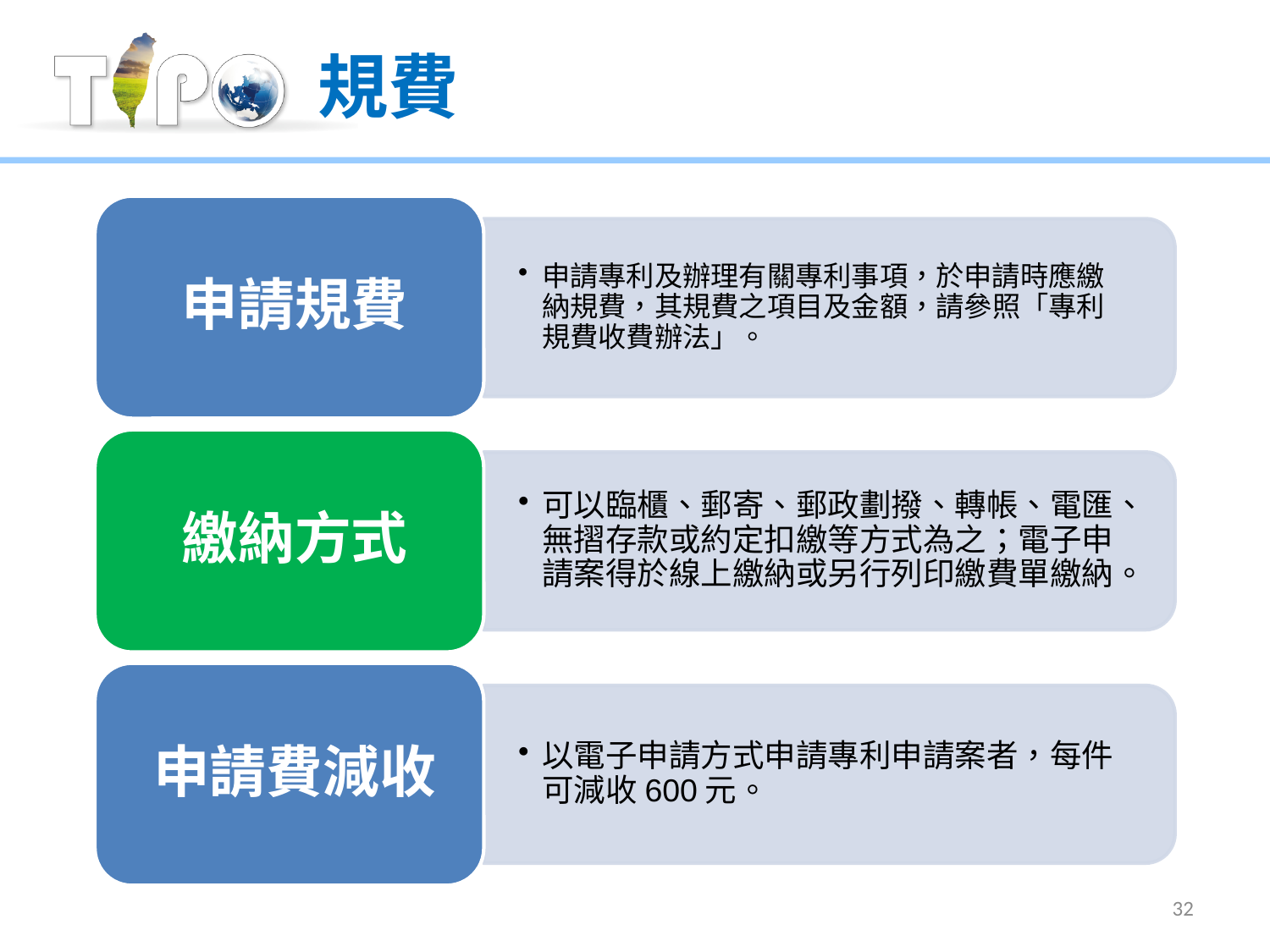

# 規費
申請專利及辦理有關專利事項，於申請時應繳納規費，其規費之項目及金額，請參照「專利規費收費辦法」。
申請規費
可以臨櫃、郵寄、郵政劃撥、轉帳、電匯、無摺存款或約定扣繳等方式為之；電子申請案得於線上繳納或另行列印繳費單繳納。
繳納方式
以電子申請方式申請專利申請案者，每件可減收600元。
申請費減收
32